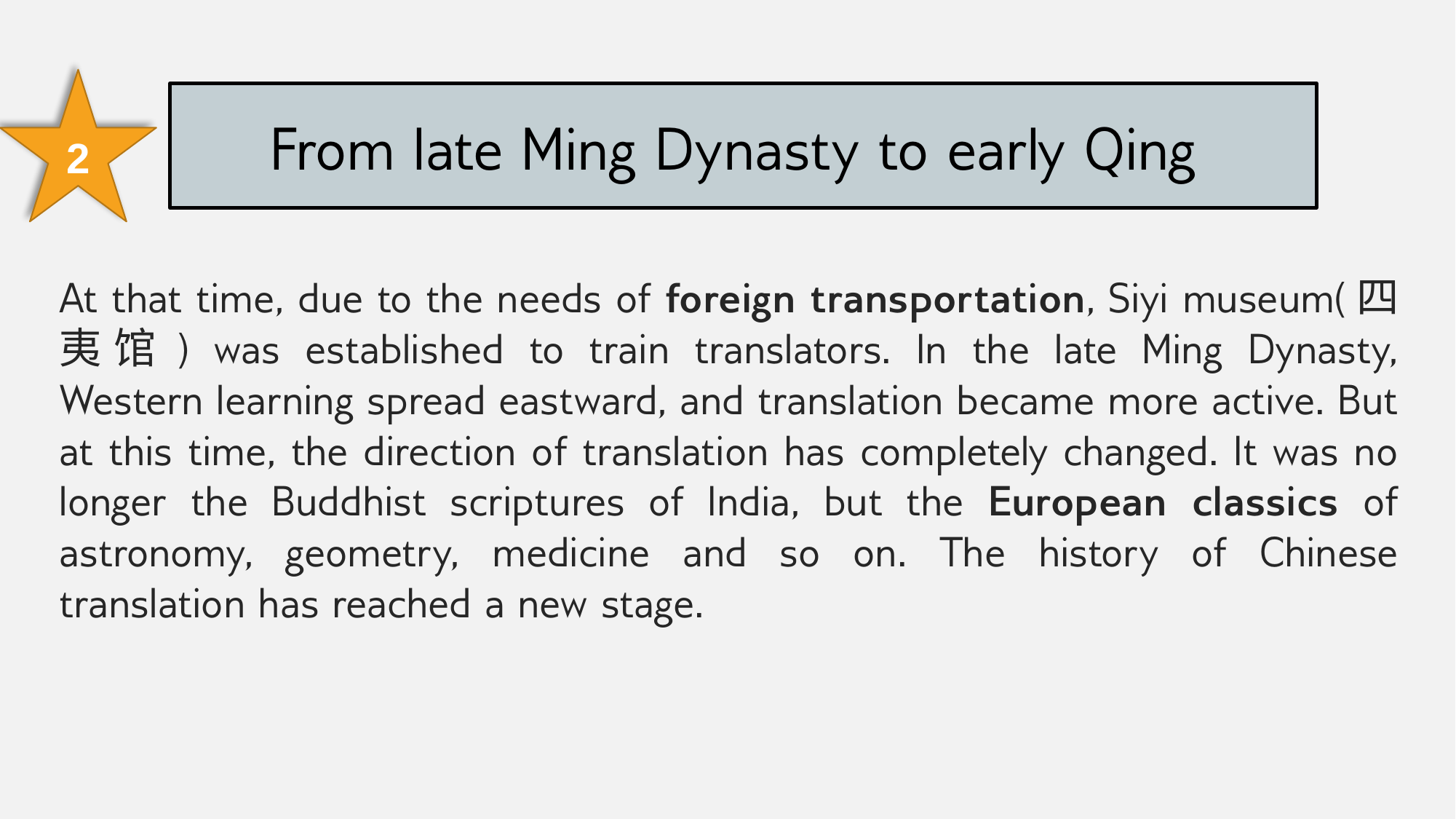

2
From late Ming Dynasty to early Qing
At that time, due to the needs of foreign transportation, Siyi museum(四夷馆) was established to train translators. In the late Ming Dynasty, Western learning spread eastward, and translation became more active. But at this time, the direction of translation has completely changed. It was no longer the Buddhist scriptures of India, but the European classics of astronomy, geometry, medicine and so on. The history of Chinese translation has reached a new stage.